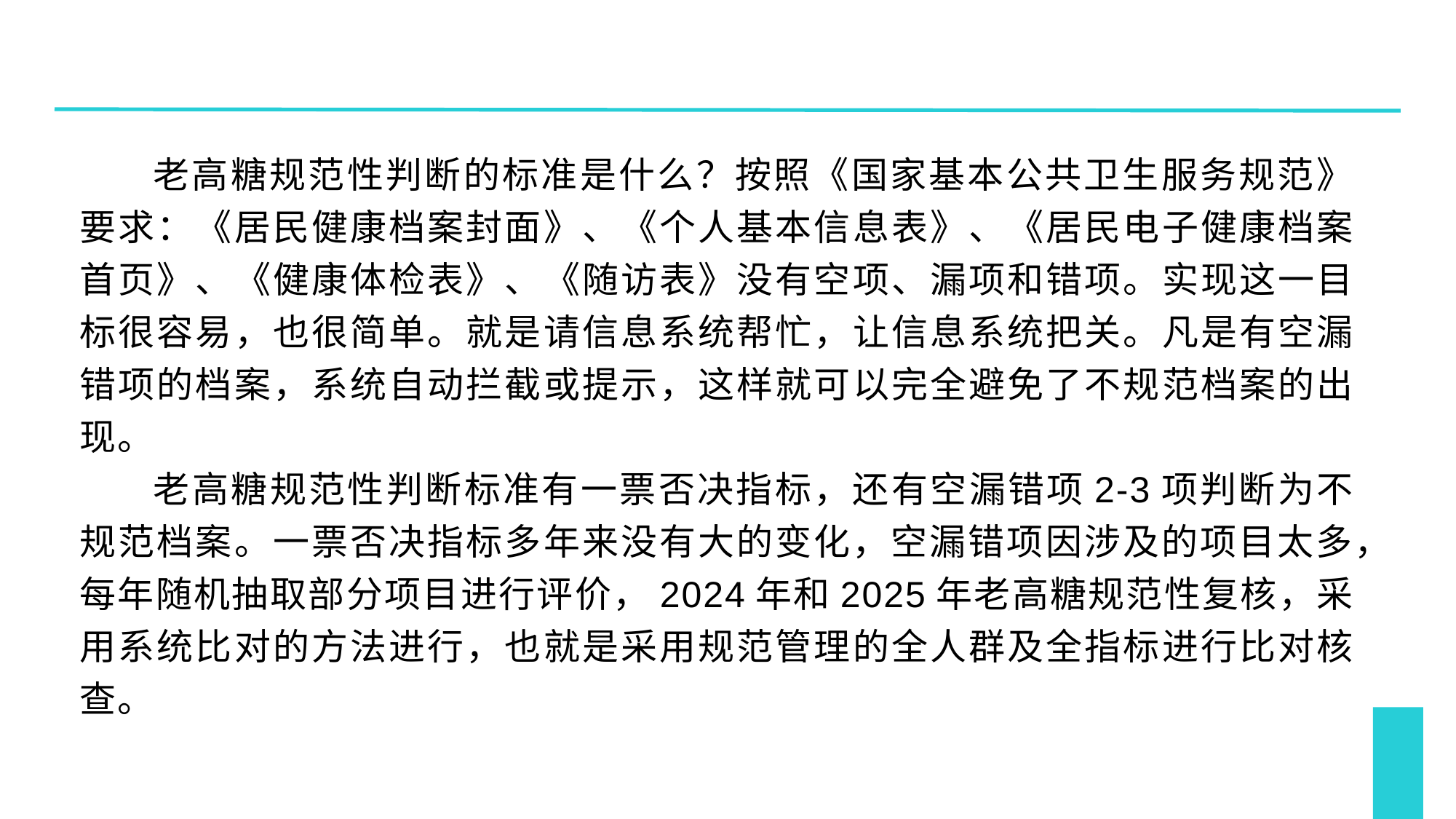

老高糖规范性判断的标准是什么？按照《国家基本公共卫生服务规范》要求：《居民健康档案封面》、《个人基本信息表》、《居民电子健康档案首页》、《健康体检表》、《随访表》没有空项、漏项和错项。实现这一目标很容易，也很简单。就是请信息系统帮忙，让信息系统把关。凡是有空漏错项的档案，系统自动拦截或提示，这样就可以完全避免了不规范档案的出现。
      老高糖规范性判断标准有一票否决指标，还有空漏错项2-3项判断为不规范档案。一票否决指标多年来没有大的变化，空漏错项因涉及的项目太多，每年随机抽取部分项目进行评价，2024年和2025年老高糖规范性复核，采用系统比对的方法进行，也就是采用规范管理的全人群及全指标进行比对核查。